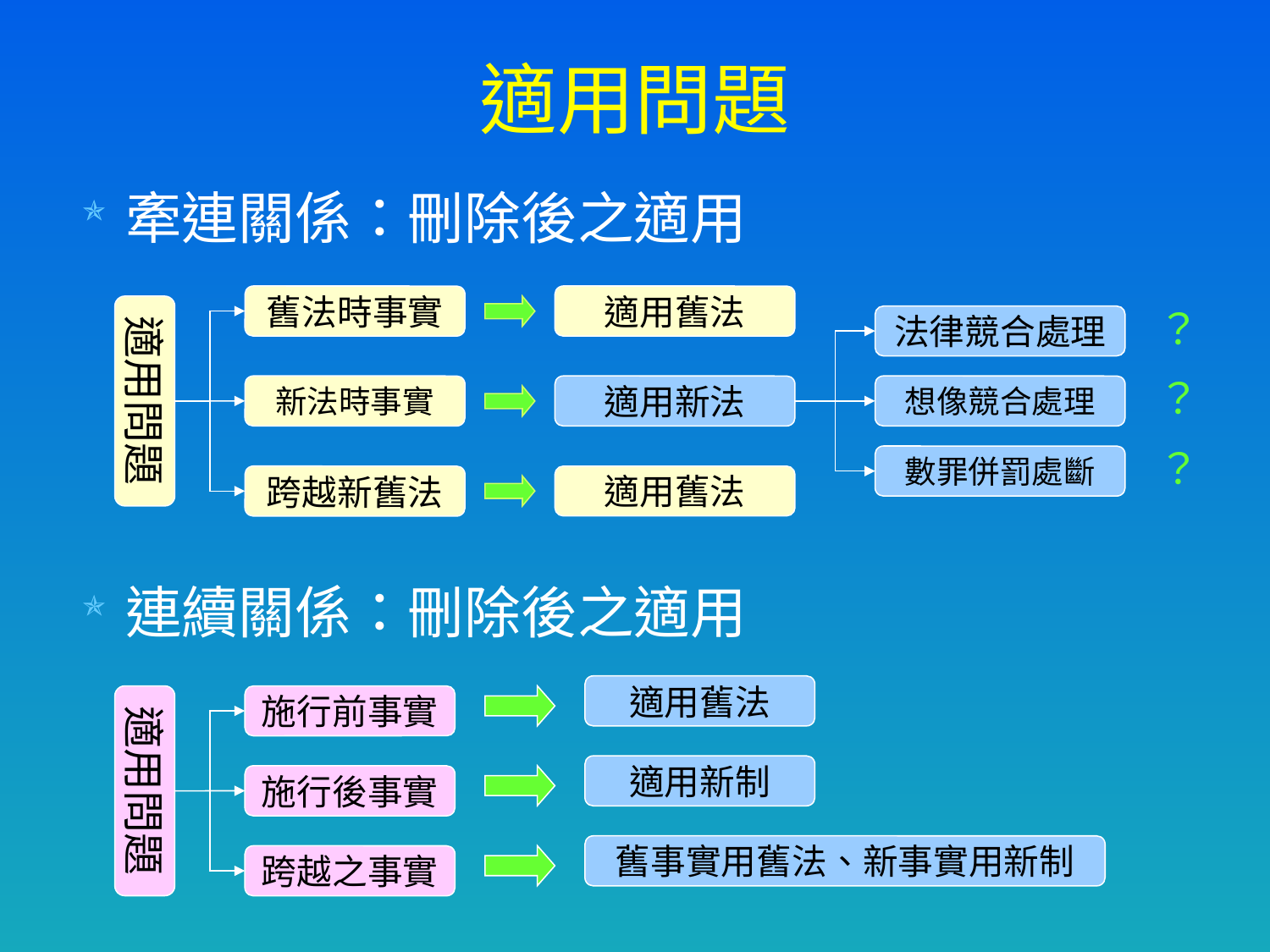

# 適用問題
牽連關係：刪除後之適用

連續關係：刪除後之適用
舊法時事實
適用舊法
？
適用問題

法律競合處理
？
新法時事實
適用新法
想像競合處理

？
數罪併罰處斷
跨越新舊法
適用舊法

適用舊法
適用問題
施行前事實

適用新制
施行後事實

舊事實用舊法、新事實用新制
跨越之事實